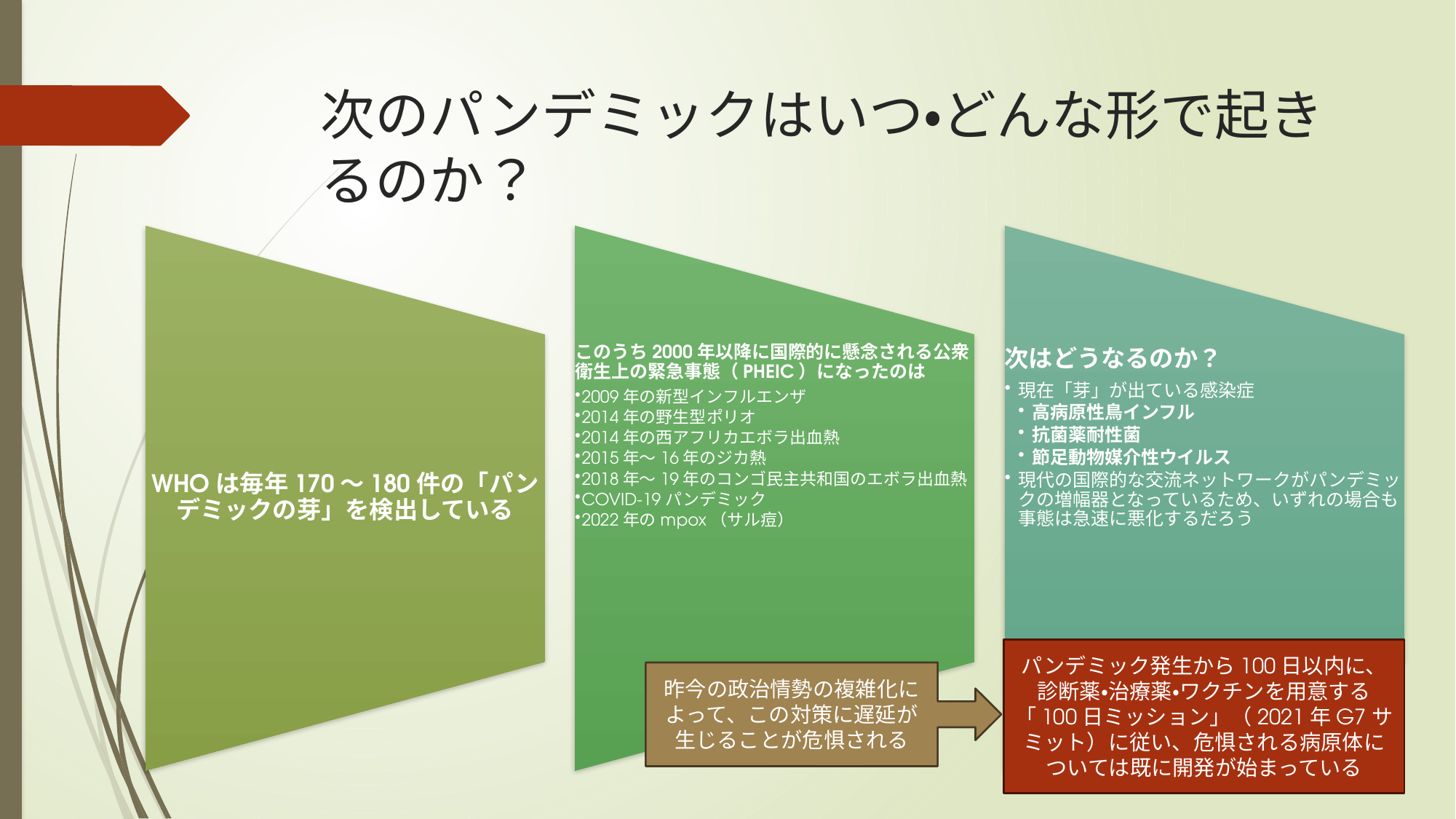

# 次のパンデミックはいつ・どんな形で起きるのか？
WHOは毎年170～180件の「パンデミックの芽」を検出している
このうち2000年以降に国際的に懸念される公衆衛生上の緊急事態（PHEIC）になったのは
2009年の新型インフルエンザ
2014年の野生型ポリオ
2014年の西アフリカエボラ出血熱
2015年～16年のジカ熱
2018年～19年のコンゴ民主共和国のエボラ出血熱
COVID-19パンデミック
2022年のmpox（サル痘）
次はどうなるのか？
現在「芽」が出ている感染症
高病原性鳥インフル
抗菌薬耐性菌
節足動物媒介性ウイルス
現代の国際的な交流ネットワークがパンデミックの増幅器となっているため、いずれの場合も事態は急速に悪化するだろう
パンデミック発生から100日以内に、診断薬・治療薬・ワクチンを用意する「100日ミッション」（2021年G7サミット）に従い、危惧される病原体については既に開発が始まっている
昨今の政治情勢の複雑化によって、この対策に遅延が生じることが危惧される